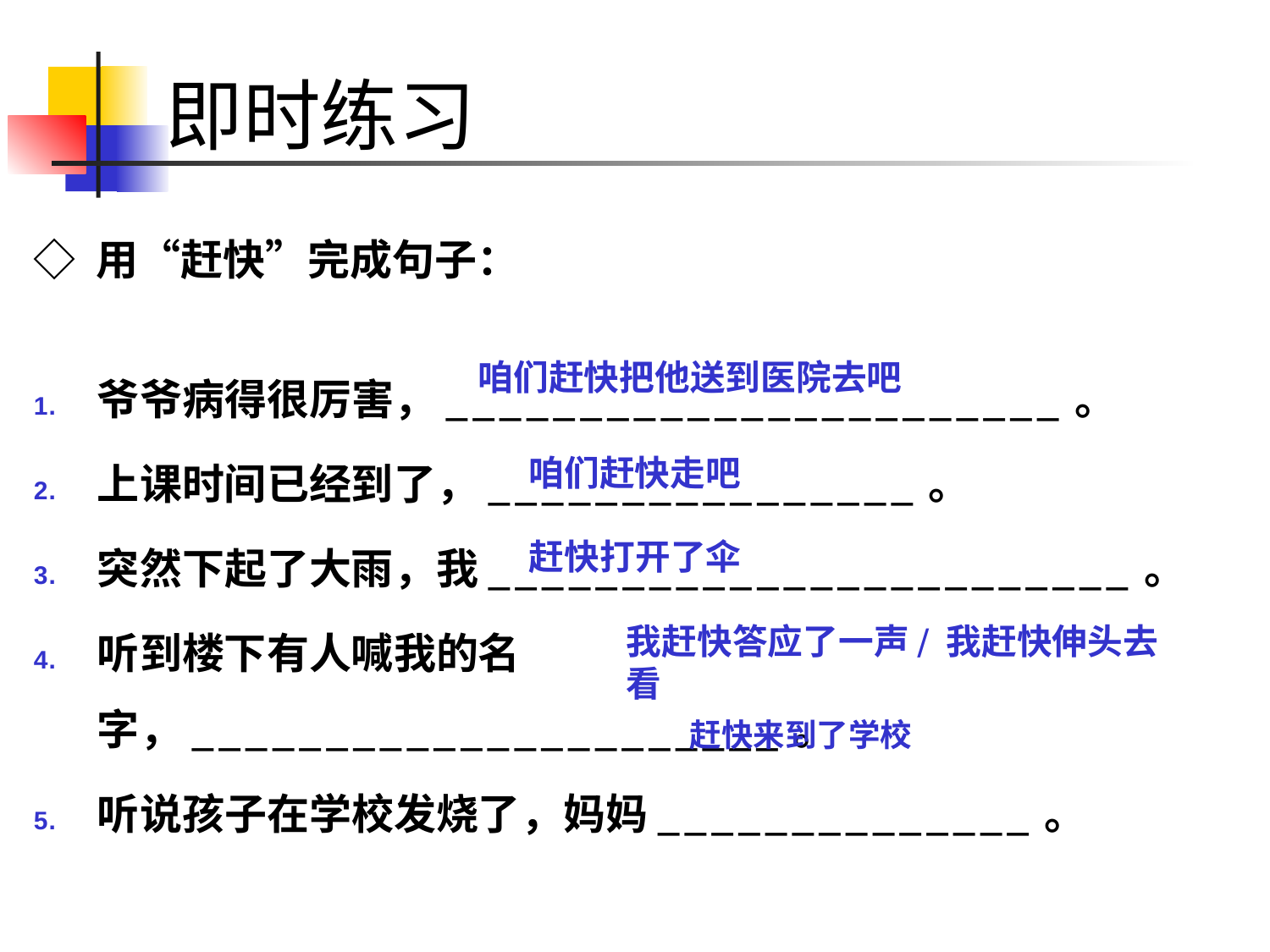

# 即时练习
◇ 用“赶快”完成句子：

爷爷病得很厉害，_______________________。
上课时间已经到了，________________。
突然下起了大雨，我________________________。
听到楼下有人喊我的名字，______________________。
听说孩子在学校发烧了，妈妈______________。
咱们赶快把他送到医院去吧
咱们赶快走吧
赶快打开了伞
我赶快答应了一声/我赶快伸头去看
赶快来到了学校